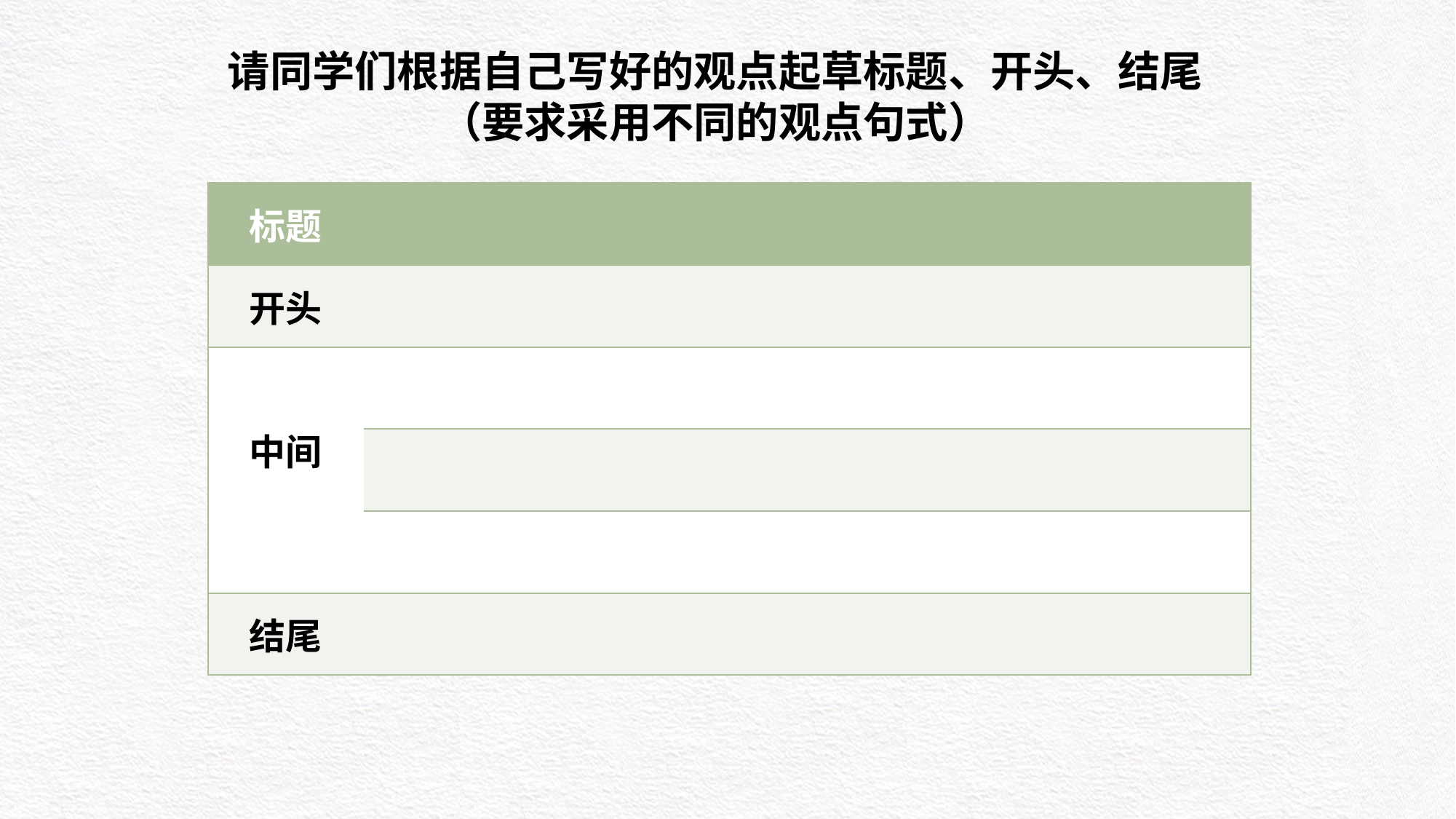

请同学们根据自己写好的观点起草标题、开头、结尾
（要求采用不同的观点句式）
| 标题 |  |
| --- | --- |
| 开头 |  |
| 中间 |  |
|  |  |
|  |  |
| 结尾 |  |